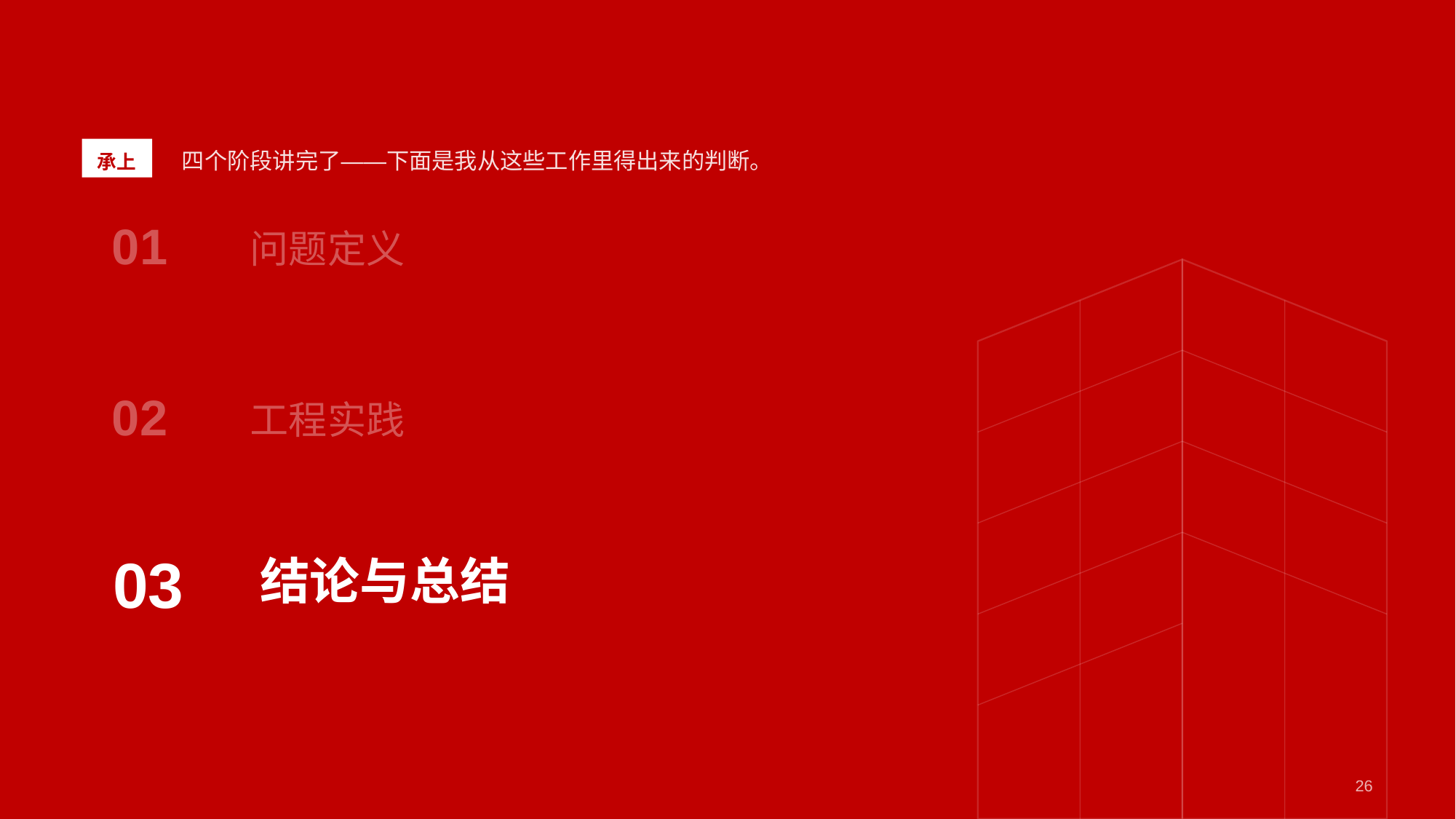

四个阶段讲完了——下面是我从这些工作里得出来的判断。
承上
01
问题定义

02
工程实践

03
结论与总结

26